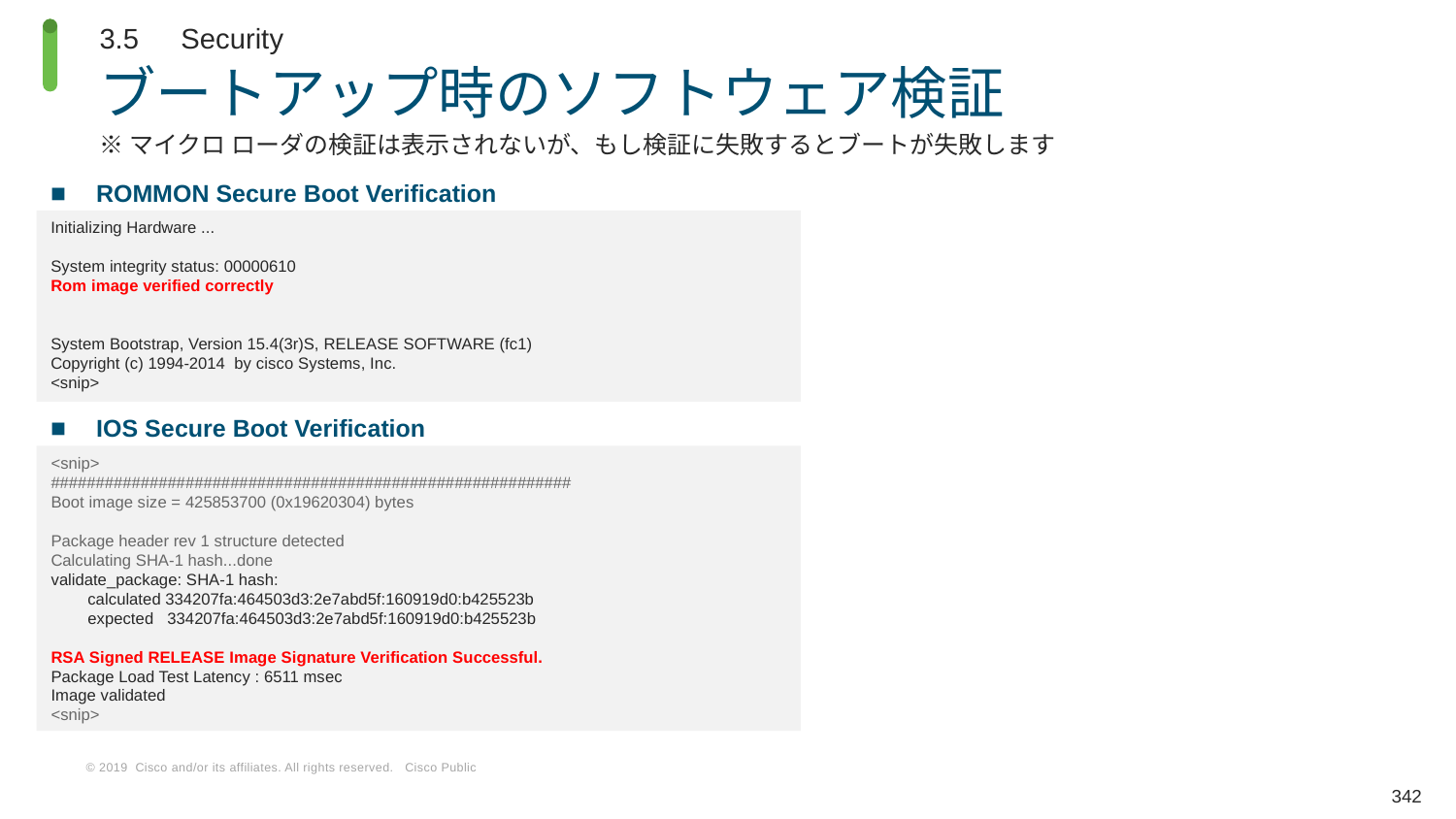

3.5　Security
# ブートアップ時のソフトウェア検証
※マイクロ ローダの検証は表示されないが、もし検証に失敗するとブートが失敗します
ROMMON Secure Boot Verification
Initializing Hardware ...

System integrity status: 00000610
Rom image verified correctly

System Bootstrap, Version 15.4(3r)S, RELEASE SOFTWARE (fc1)
Copyright (c) 1994-2014  by cisco Systems, Inc.
<snip>
IOS Secure Boot Verification
<snip>
##########################################################
Boot image size = 425853700 (0x19620304) bytes

Package header rev 1 structure detected
Calculating SHA-1 hash...done
validate_package: SHA-1 hash:
        calculated 334207fa:464503d3:2e7abd5f:160919d0:b425523b
        expected   334207fa:464503d3:2e7abd5f:160919d0:b425523b

RSA Signed RELEASE Image Signature Verification Successful.
Package Load Test Latency : 6511 msec
Image validated
<snip>

342